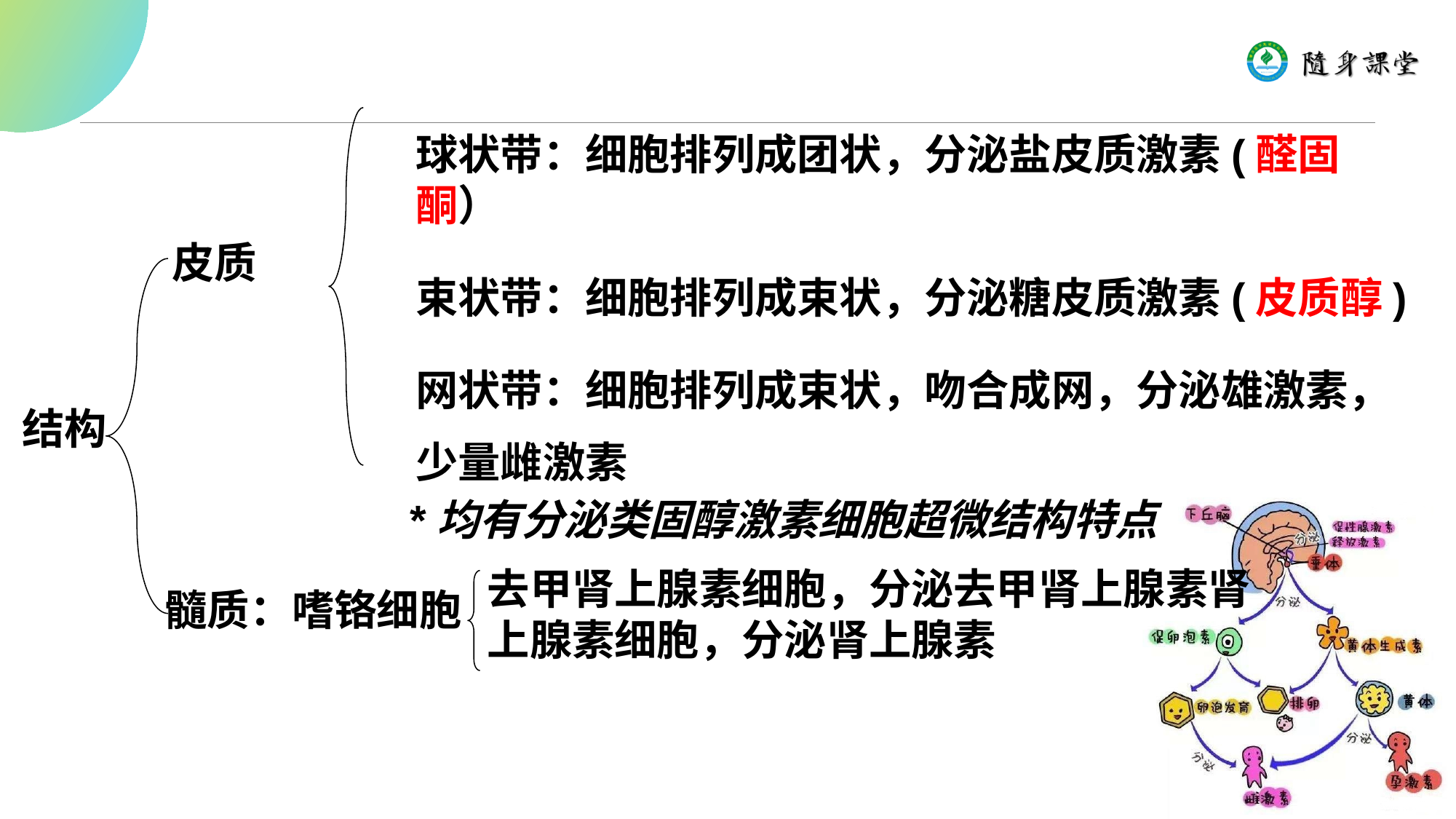

球状带：细胞排列成团状，分泌盐皮质激素(醛固酮）
束状带：细胞排列成束状，分泌糖皮质激素(皮质醇)
网状带：细胞排列成束状，吻合成网，分泌雄激素，少量雌激素
皮质

结构
*均有分泌类固醇激素细胞超微结构特点
去甲肾上腺素细胞，分泌去甲肾上腺素肾上腺素细胞，分泌肾上腺素

髓质：嗜铬细胞